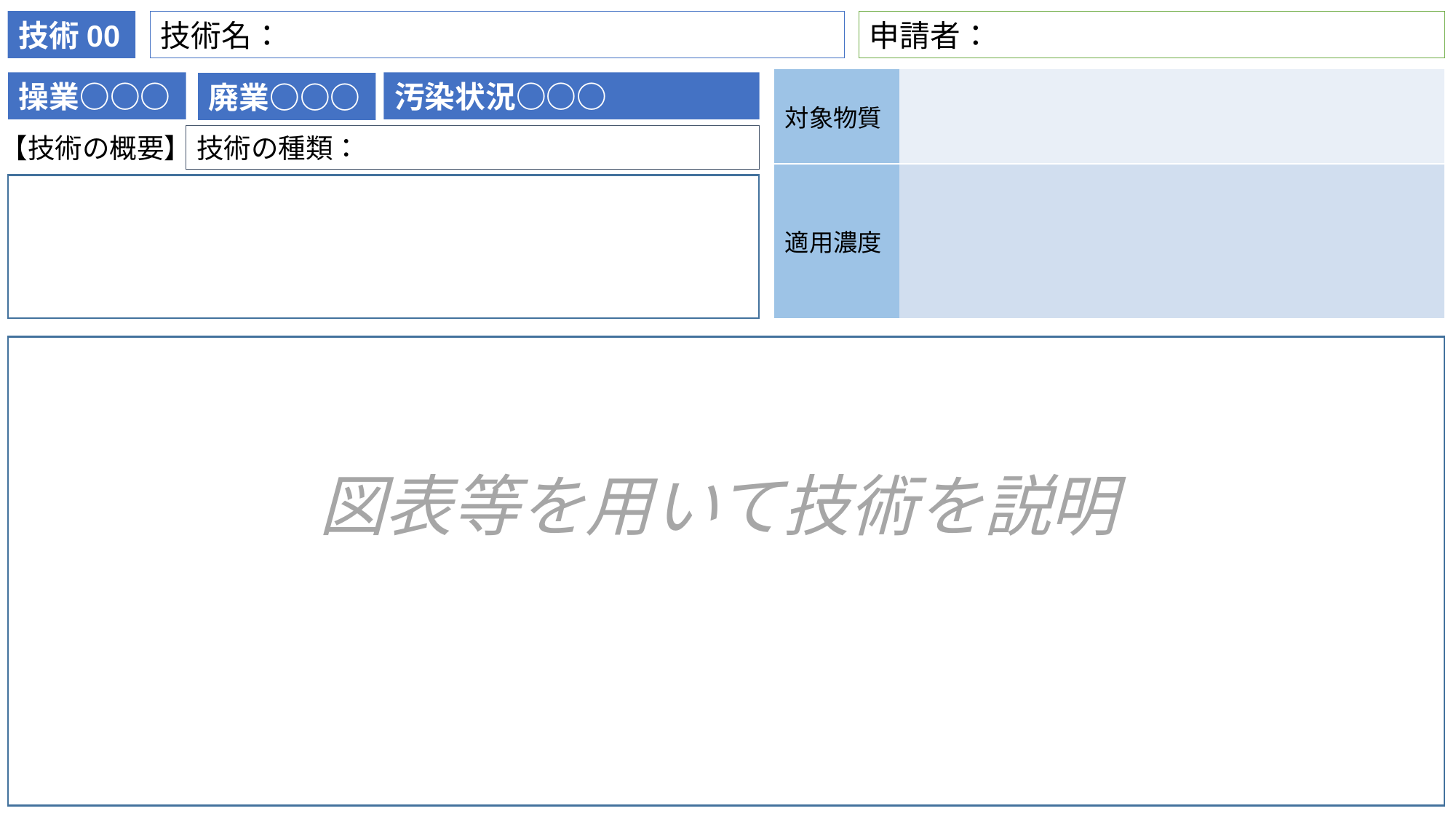

技術00
技術名：
申請者：
| 対象物質 |  |
| --- | --- |
| 適用濃度 |  |
操業○○○
汚染状況○○○
廃業○○○
【技術の概要】
技術の種類：

図表等を用いて技術を説明